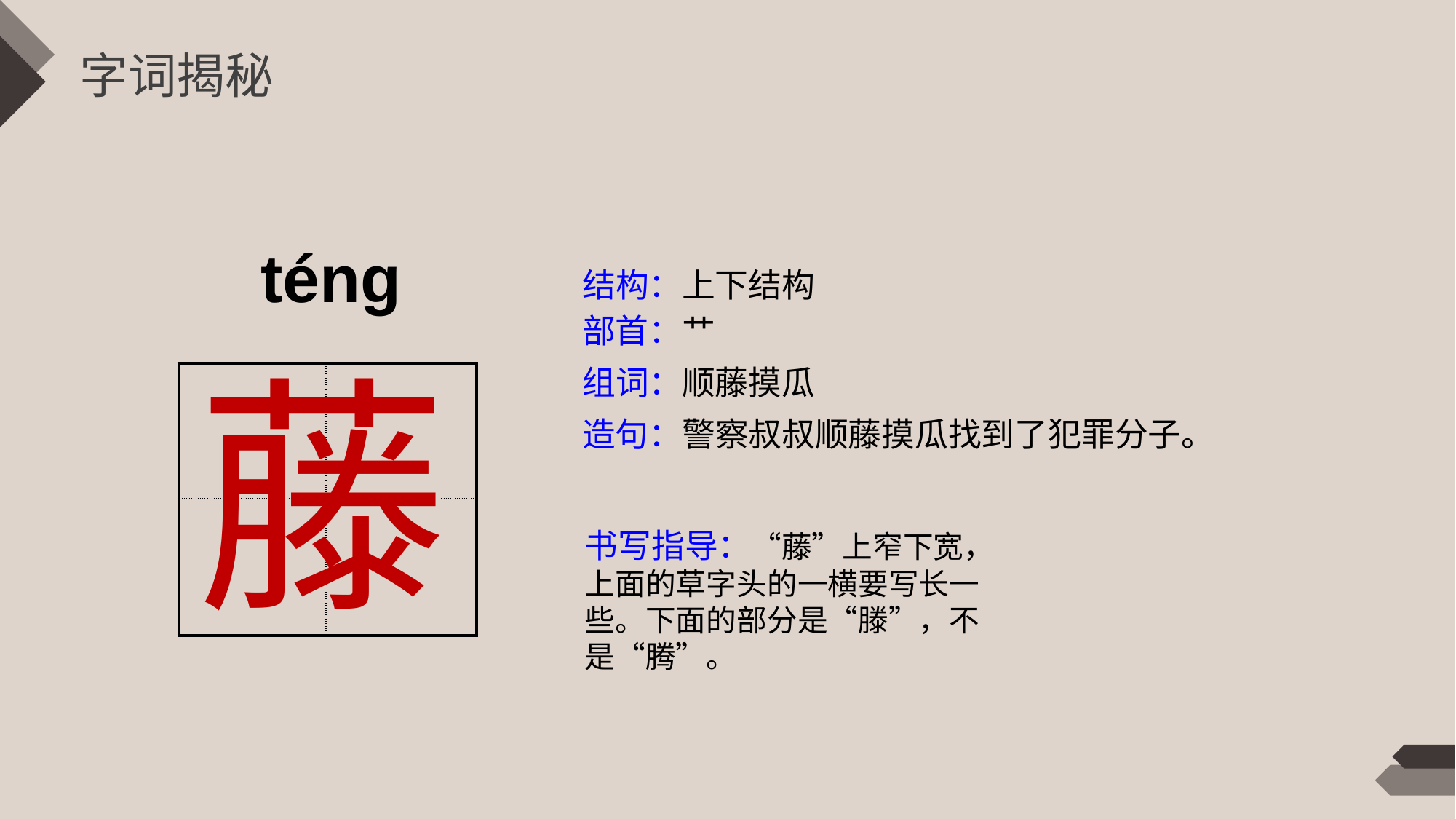

字词揭秘
téng
结构：上下结构
部首：艹
藤
组词：顺藤摸瓜
|  |  |
| --- | --- |
|  |  |
造句：警察叔叔顺藤摸瓜找到了犯罪分子。
书写指导：“藤”上窄下宽，上面的草字头的一横要写长一些。下面的部分是“滕”，不是“腾”。